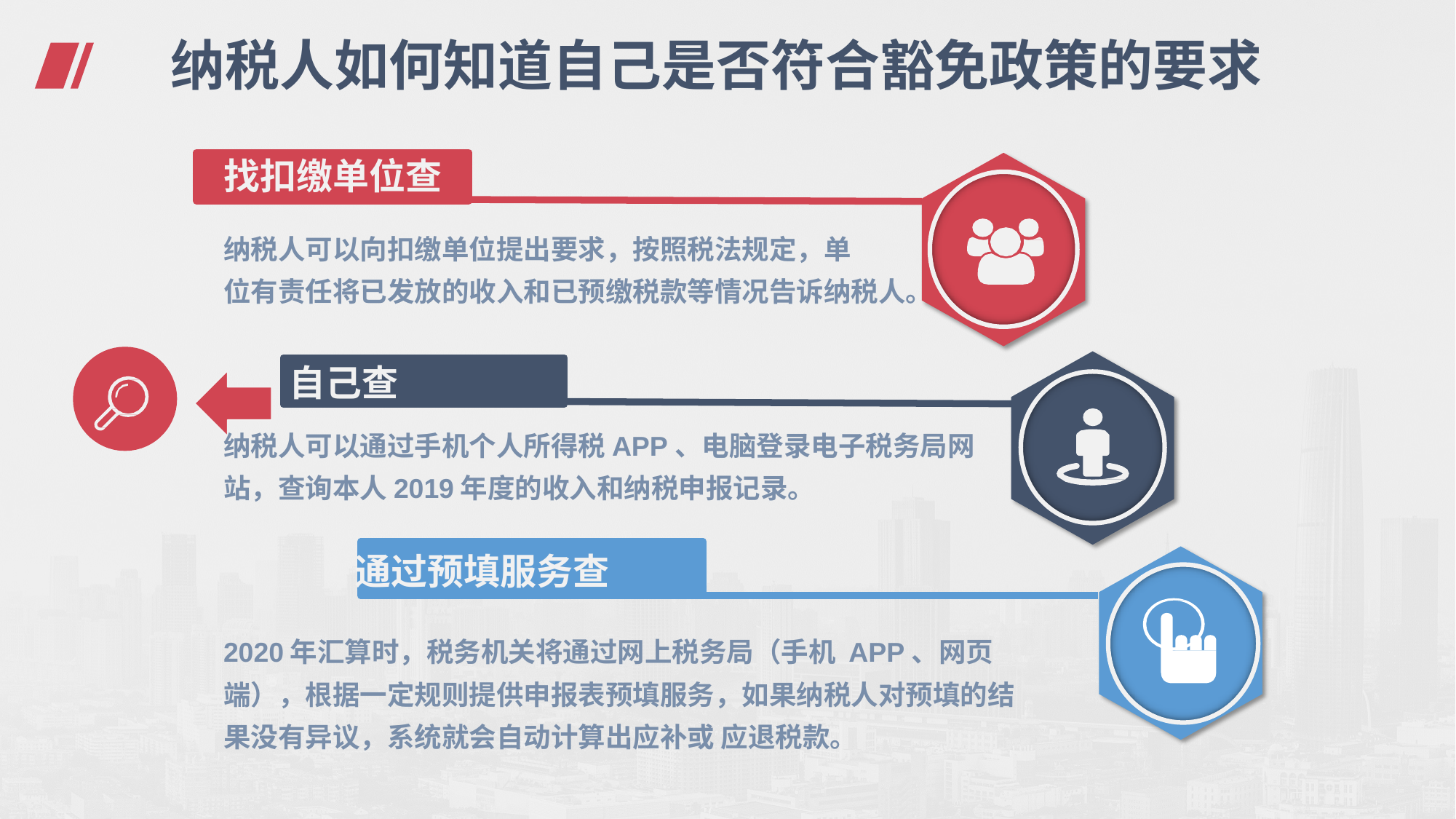

# 纳税人如何知道自己是否符合豁免政策的要求

找扣缴单位查
纳税人可以向扣缴单位提出要求，按照税法规定，单
位有责任将已发放的收入和已预缴税款等情况告诉纳税人。

       自己查
纳税人可以通过手机个人所得税APP、电脑登录电子税务局网站，查询本人2019年度的收入和纳税申报记录。

               通过预填服务查
2020年汇算时，税务机关将通过网上税务局（手机 APP、网页端），根据一定规则提供申报表预填服务，如果纳税人对预填的结果没有异议，系统就会自动计算出应补或 应退税款。